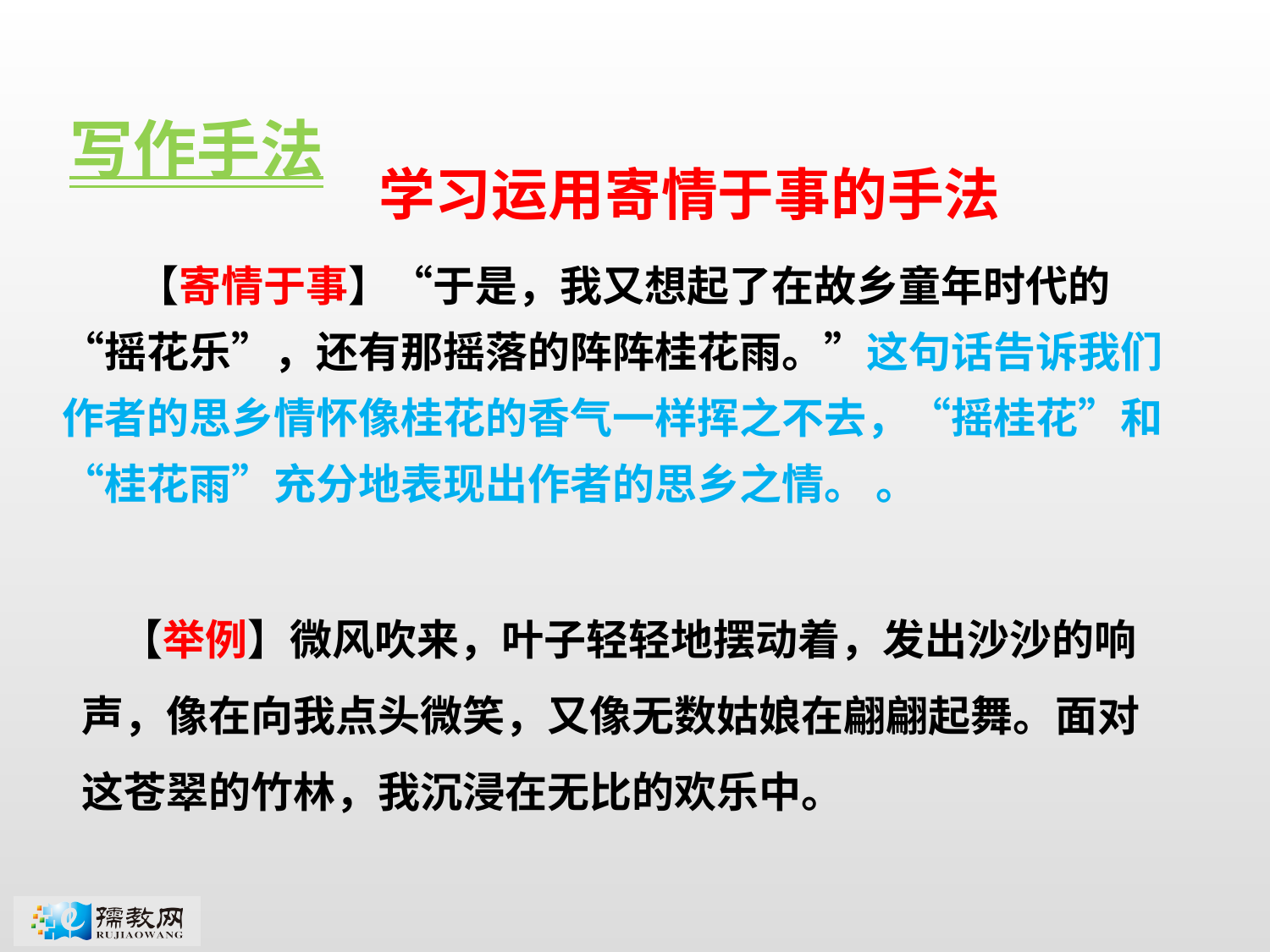

写作手法
学习运用寄情于事的手法
【寄情于事】“于是，我又想起了在故乡童年时代的“摇花乐”，还有那摇落的阵阵桂花雨。”这句话告诉我们作者的思乡情怀像桂花的香气一样挥之不去，“摇桂花”和“桂花雨”充分地表现出作者的思乡之情。 。
   【举例】微风吹来，叶子轻轻地摆动着，发出沙沙的响声，像在向我点头微笑，又像无数姑娘在翩翩起舞。面对这苍翠的竹林，我沉浸在无比的欢乐中。